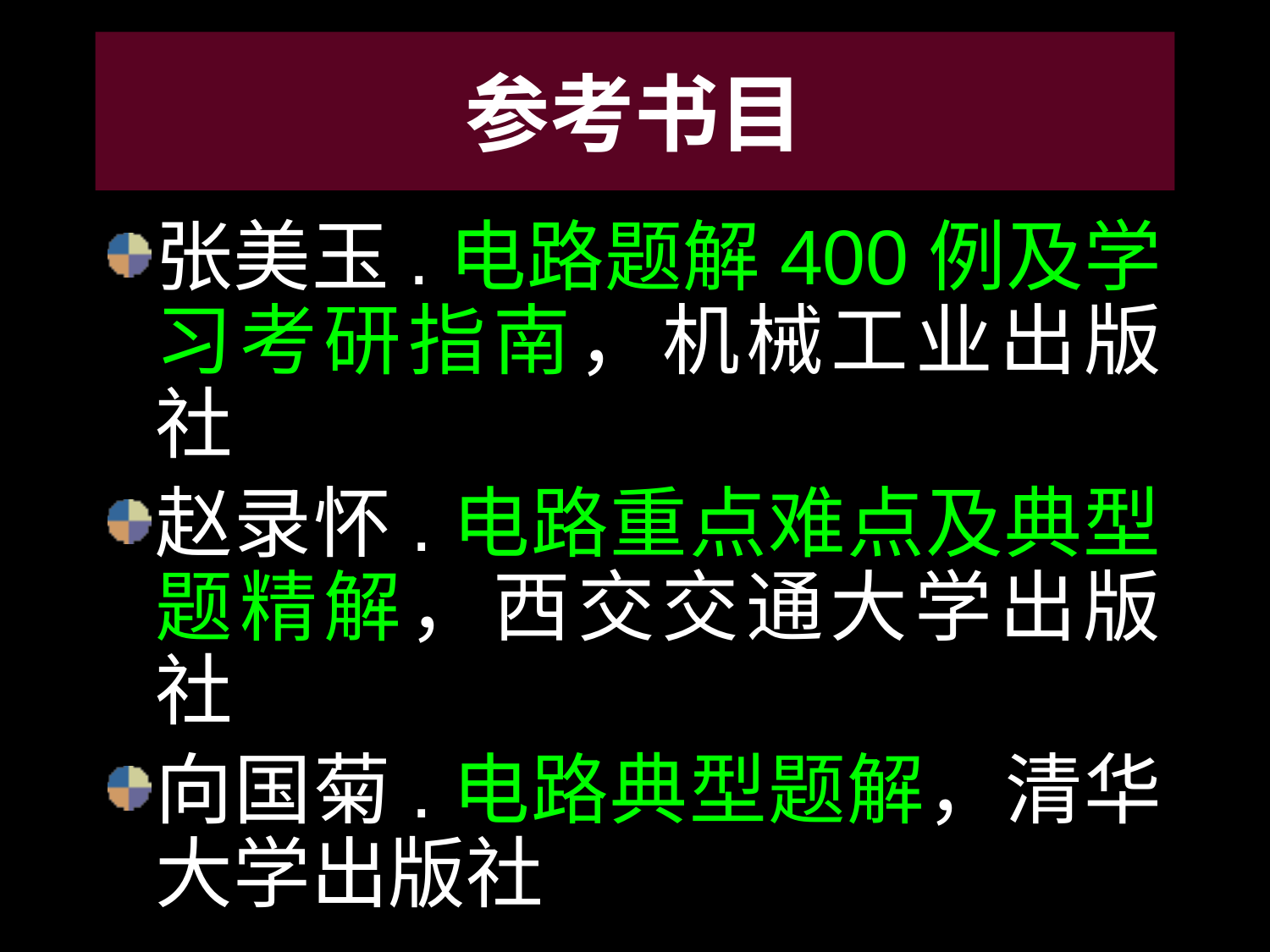

# 参考书目
张美玉.电路题解400例及学习考研指南，机械工业出版社
赵录怀.电路重点难点及典型题精解，西交交通大学出版社
向国菊.电路典型题解，清华大学出版社